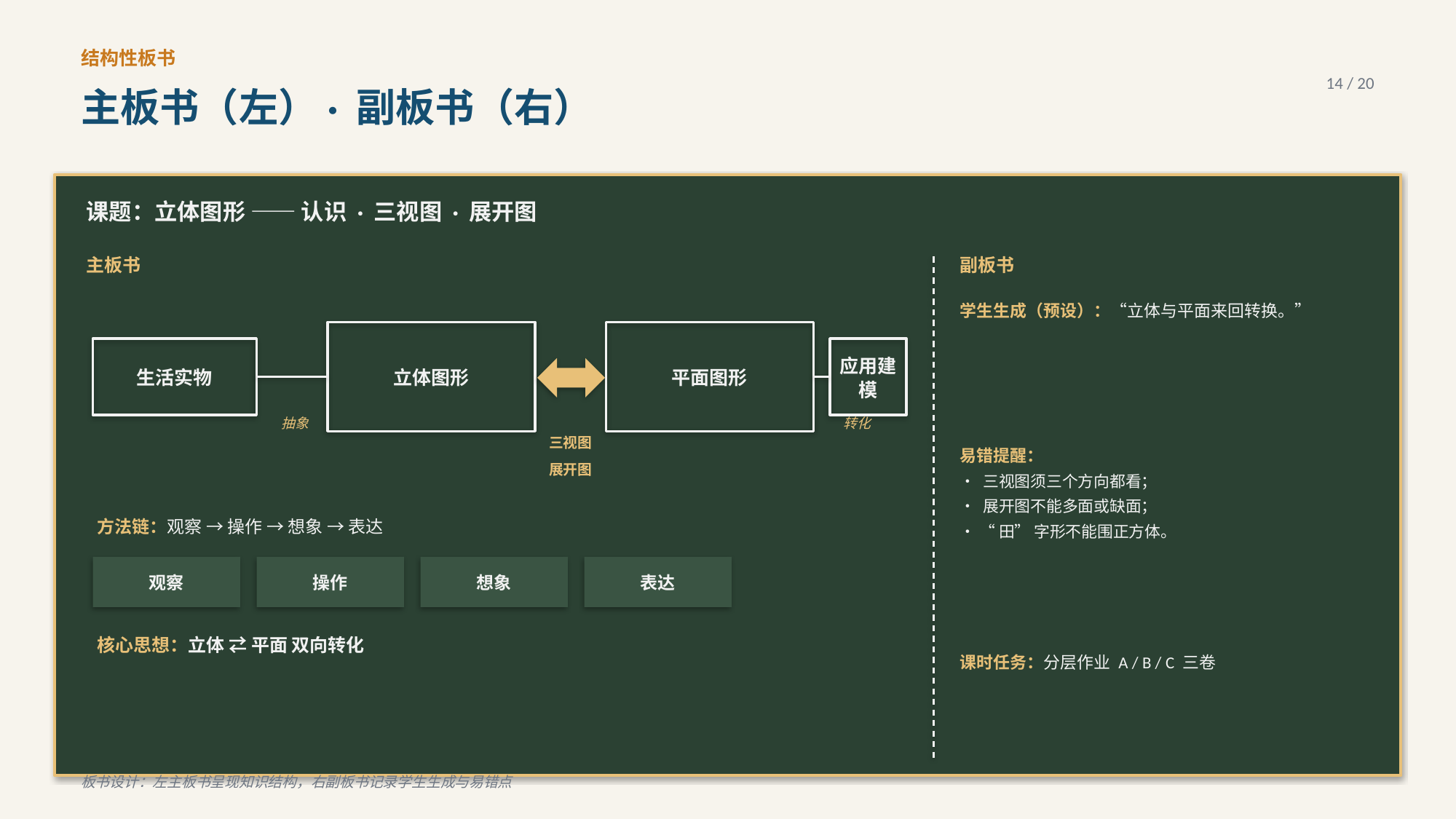

结构性板书
14 / 20
主板书（左）· 副板书（右）

课题：立体图形 —— 认识 · 三视图 · 展开图
主板书
副板书
学生生成（预设）：“立体与平面来回转换。”

立体图形

平面图形

生活实物

应用建模

抽象
转化
三视图
易错提醒：
• 三视图须三个方向都看；
• 展开图不能多面或缺面；
• “田” 字形不能围正方体。
展开图
方法链：观察 → 操作 → 想象 → 表达

观察

操作

想象

表达
核心思想：立体 ⇄ 平面 双向转化
课时任务：分层作业 A / B / C 三卷
板书设计：左主板书呈现知识结构，右副板书记录学生生成与易错点